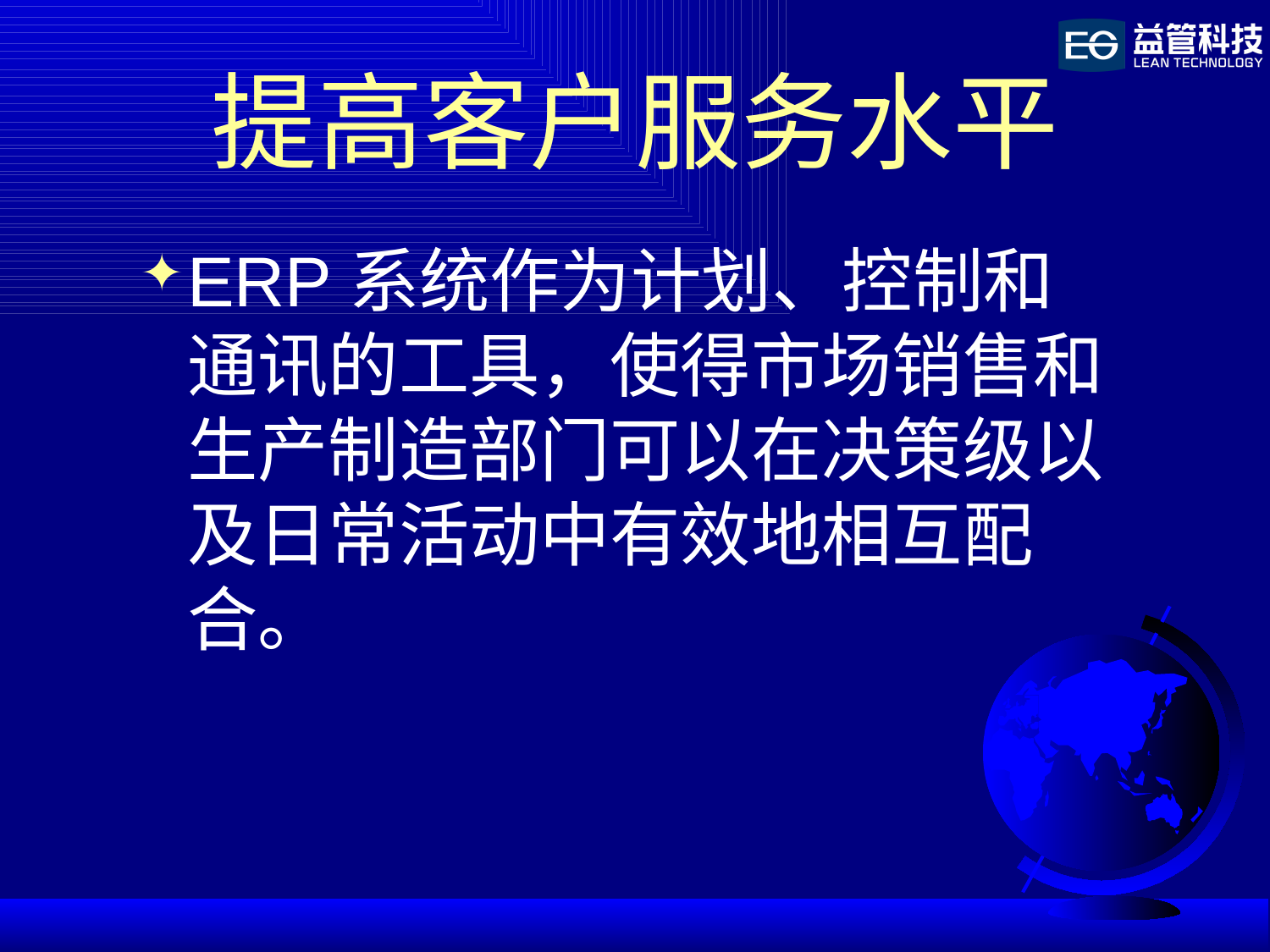

# 提高客户服务水平
ERP系统作为计划、控制和通讯的工具，使得市场销售和生产制造部门可以在决策级以及日常活动中有效地相互配合。

14